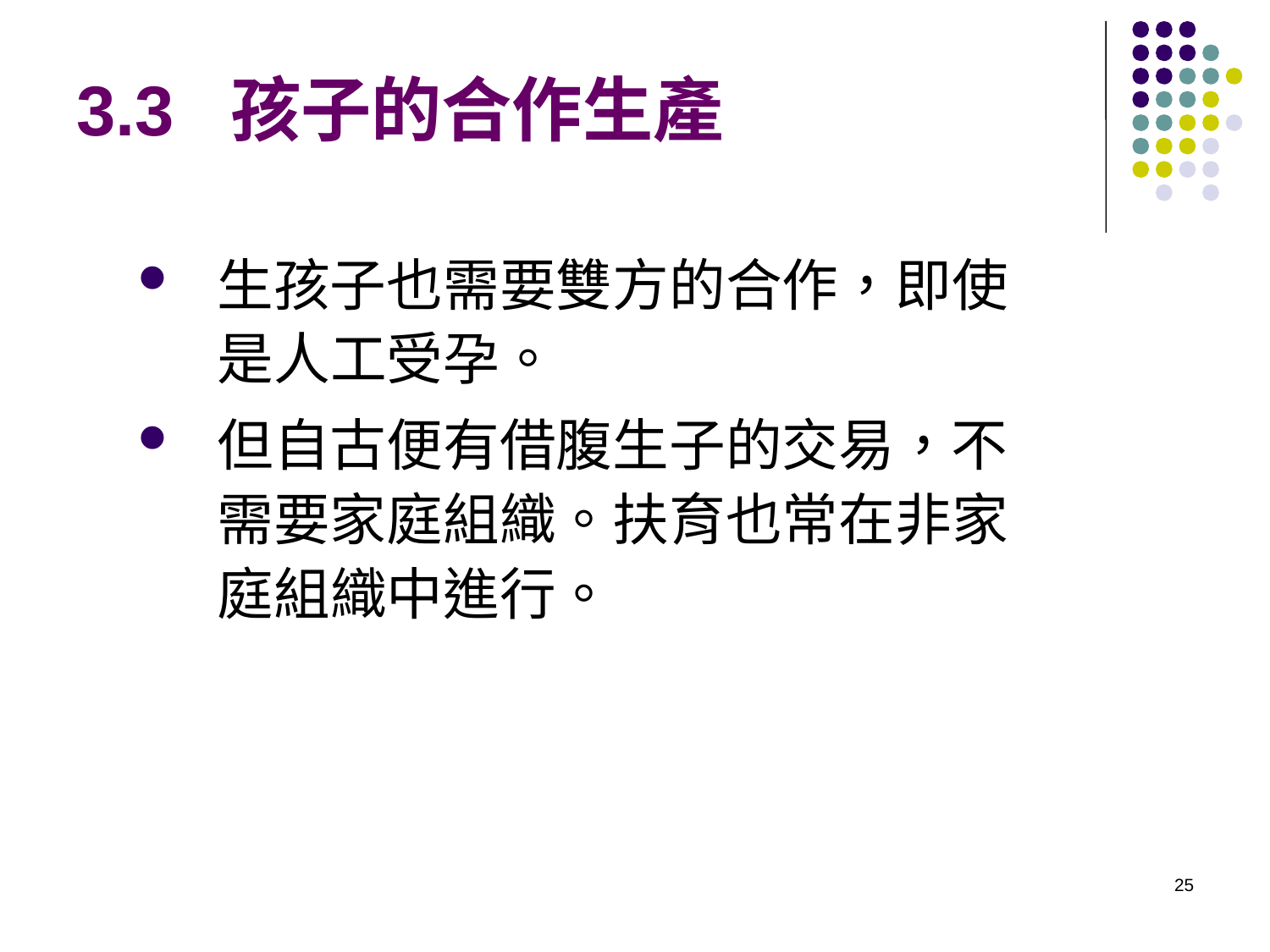

# 3.3  孩子的合作生產
生孩子也需要雙方的合作，即使是人工受孕。
但自古便有借腹生子的交易，不需要家庭組織。扶育也常在非家庭組織中進行。
25